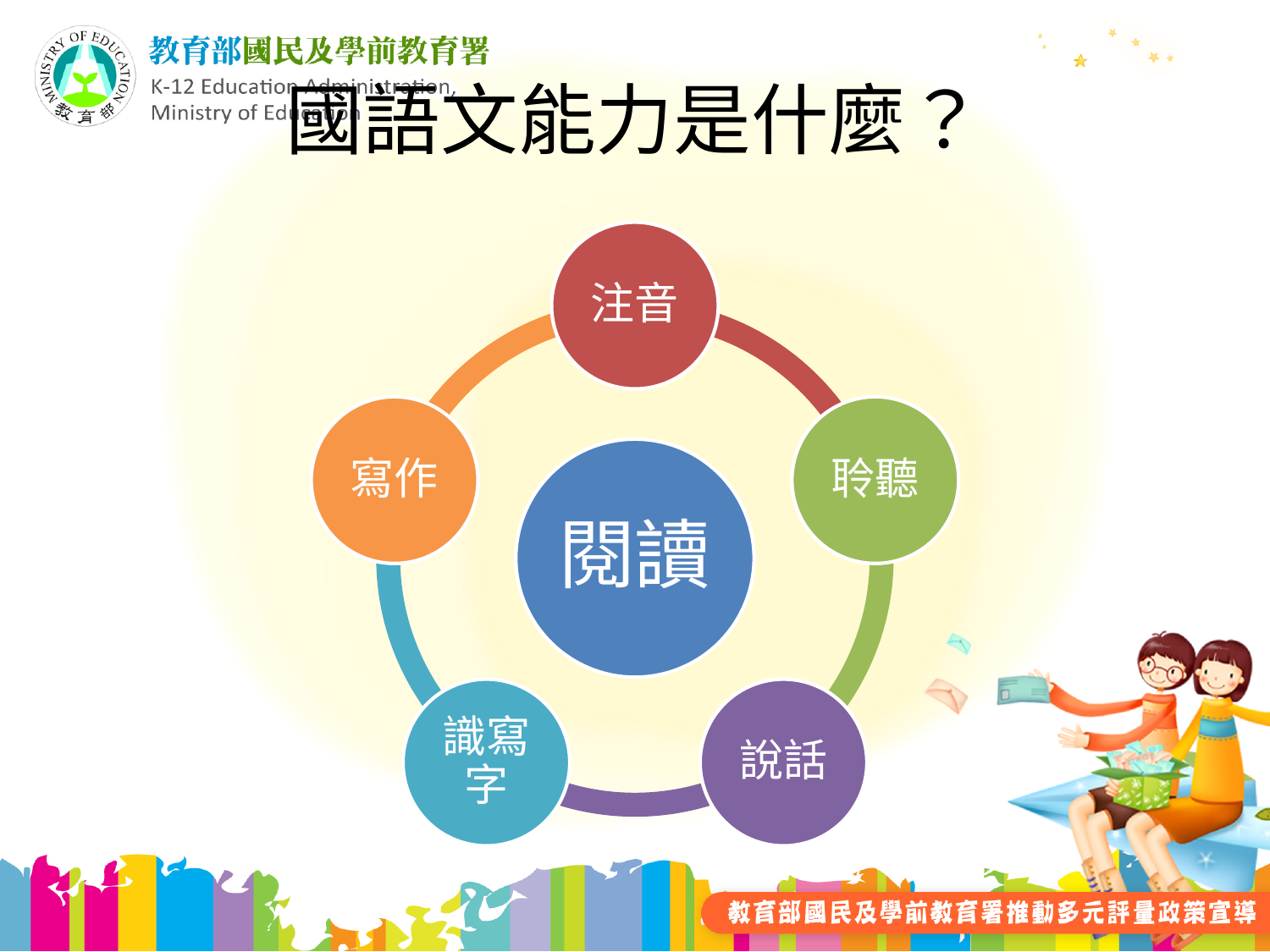

# 國語文能力是什麼？
閱讀
注音
聆聽
說話
識寫字
寫作